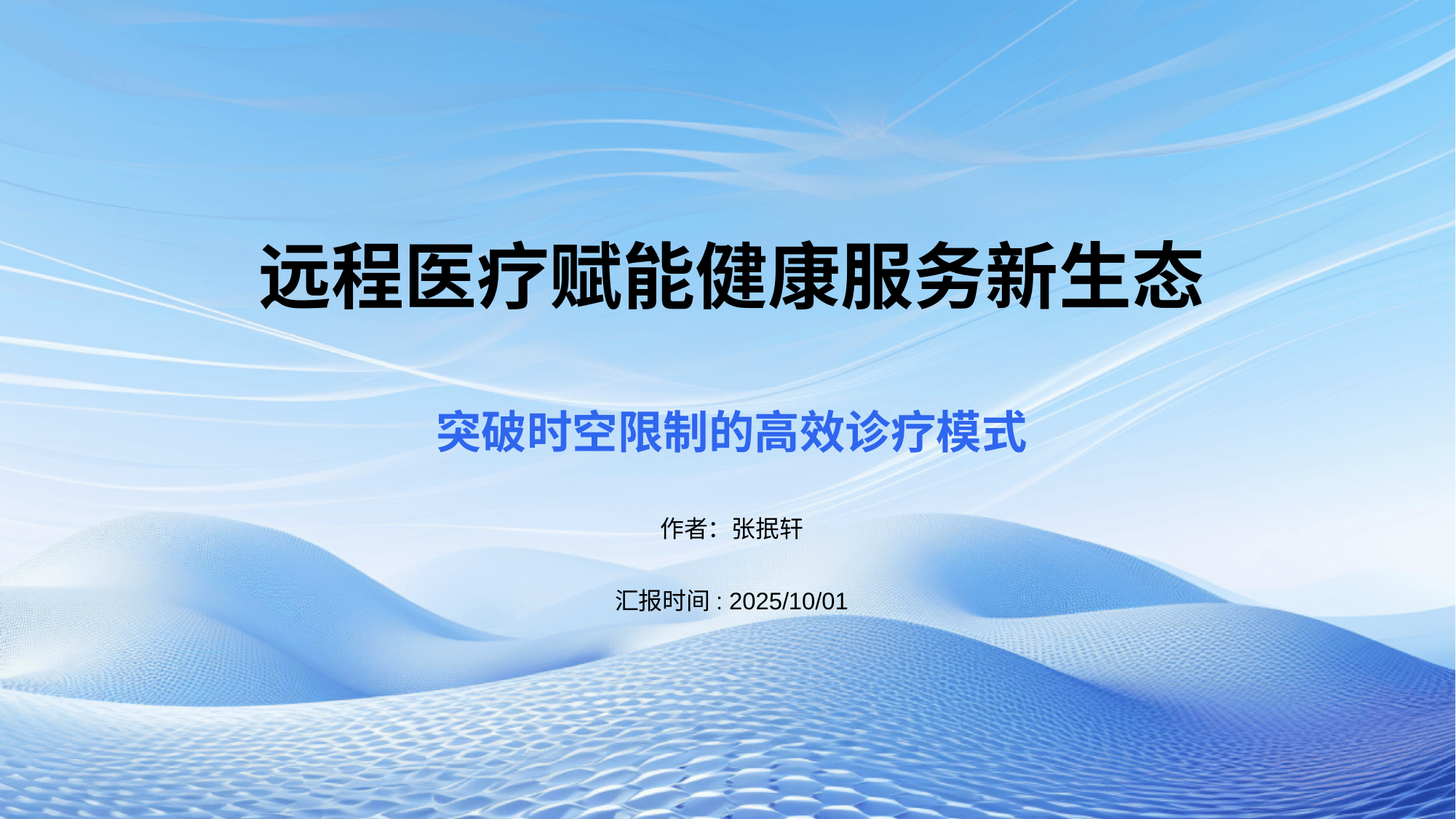

远程医疗赋能健康服务新生态
突破时空限制的高效诊疗模式

作者：张抿轩

汇报时间: 2025/10/01